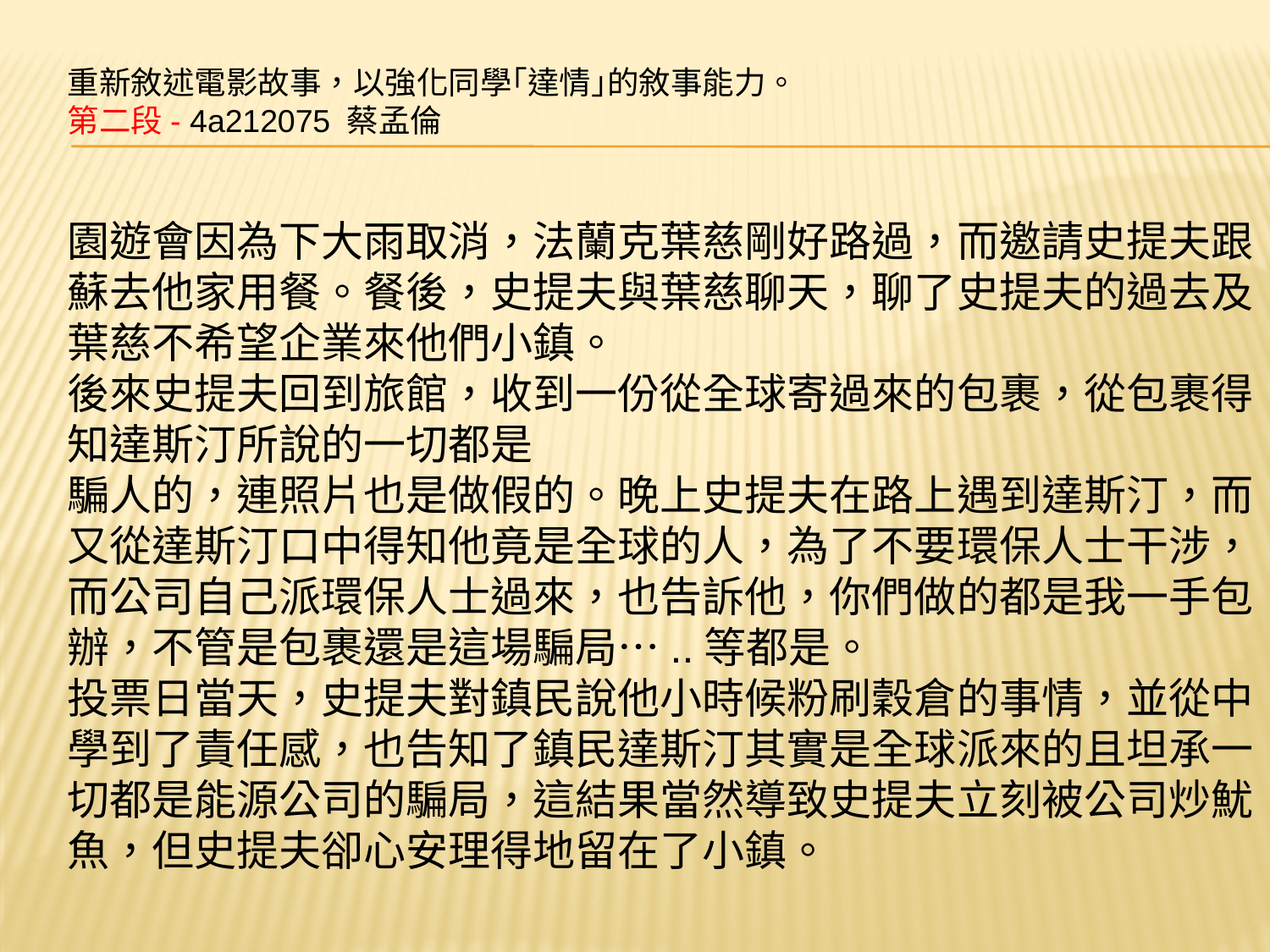

重新敘述電影故事，以強化同學｢達情｣的敘事能力。
第二段- 4a212075 蔡孟倫

園遊會因為下大雨取消，法蘭克葉慈剛好路過，而邀請史提夫跟蘇去他家用餐。餐後，史提夫與葉慈聊天，聊了史提夫的過去及葉慈不希望企業來他們小鎮。
後來史提夫回到旅館，收到一份從全球寄過來的包裹，從包裹得知達斯汀所說的一切都是
騙人的，連照片也是做假的。晚上史提夫在路上遇到達斯汀，而又從達斯汀口中得知他竟是全球的人，為了不要環保人士干涉，而公司自己派環保人士過來，也告訴他，你們做的都是我一手包辦，不管是包裹還是這場騙局…..等都是。
投票日當天，史提夫對鎮民說他小時候粉刷穀倉的事情，並從中學到了責任感，也告知了鎮民達斯汀其實是全球派來的且坦承一切都是能源公司的騙局，這結果當然導致史提夫立刻被公司炒魷魚，但史提夫卻心安理得地留在了小鎮。